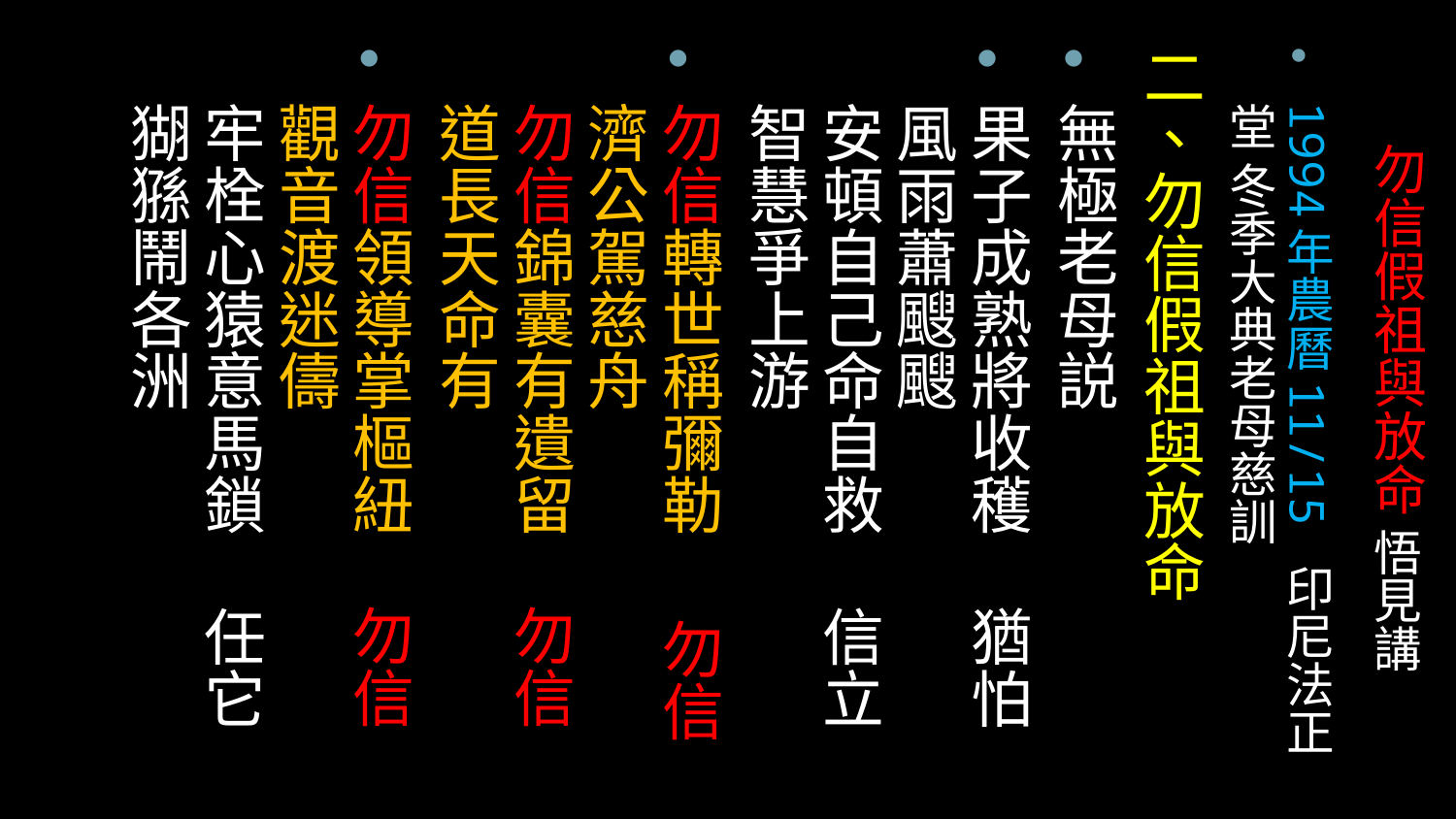

# 勿信假祖與放命 悟見講
1994年農曆11/15 印尼法正堂 冬季大典老母慈訓
二、勿信假祖與放命
無極老母説
果子成熟將收穫     猶怕風雨蕭颼颼
安頓自己命自救     信立智慧爭上游
勿信轉世稱彌勒      勿信濟公駕慈舟
勿信錦囊有遺留     勿信道長天命有
勿信領導掌樞紐     勿信觀音渡迷儔
牢栓心猿意馬鎖     任它猢猻鬧各洲